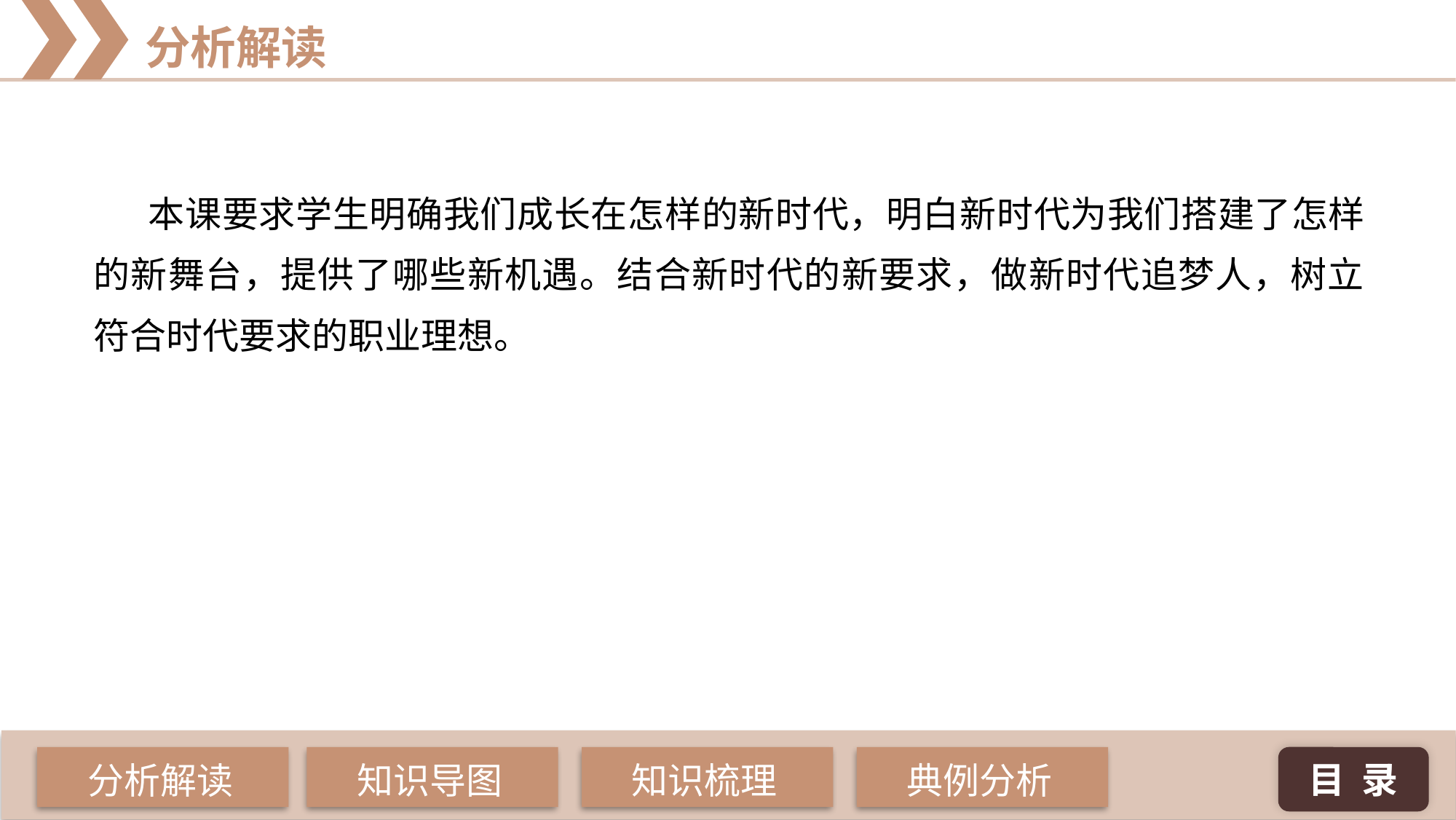

本课要求学生明确我们成长在怎样的新时代，明白新时代为我们搭建了怎样的新舞台，提供了哪些新机遇。结合新时代的新要求，做新时代追梦人，树立符合时代要求的职业理想。